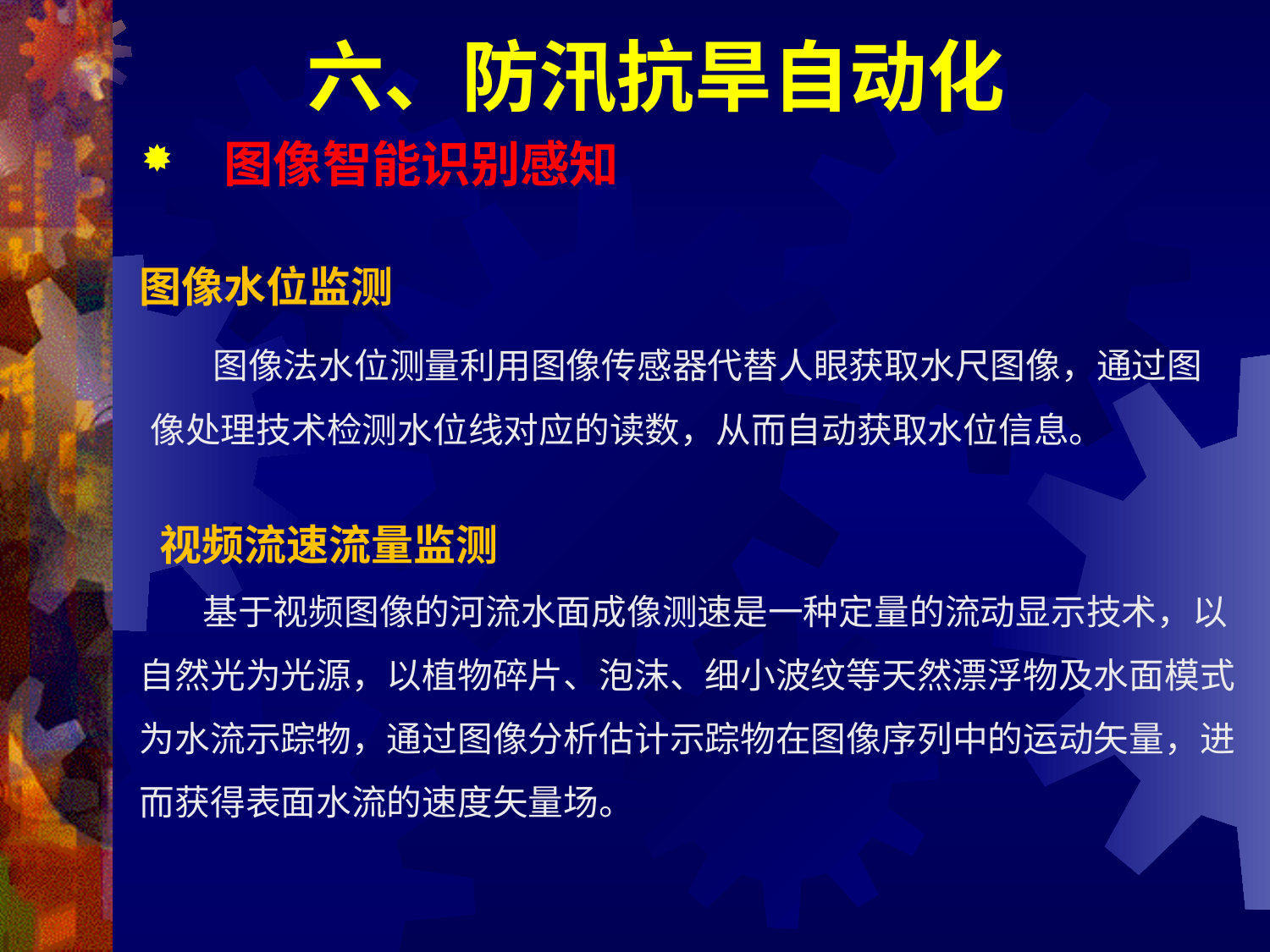

# 六、防汛抗旱自动化
图像智能识别感知

图像水位监测
       图像法水位测量利用图像传感器代替人眼获取水尺图像，通过图像处理技术检测水位线对应的读数，从而自动获取水位信息。

 视频流速流量监测
       基于视频图像的河流水面成像测速是一种定量的流动显示技术，以自然光为光源，以植物碎片、泡沫、细小波纹等天然漂浮物及水面模式为水流示踪物，通过图像分析估计示踪物在图像序列中的运动矢量，进而获得表面水流的速度矢量场。